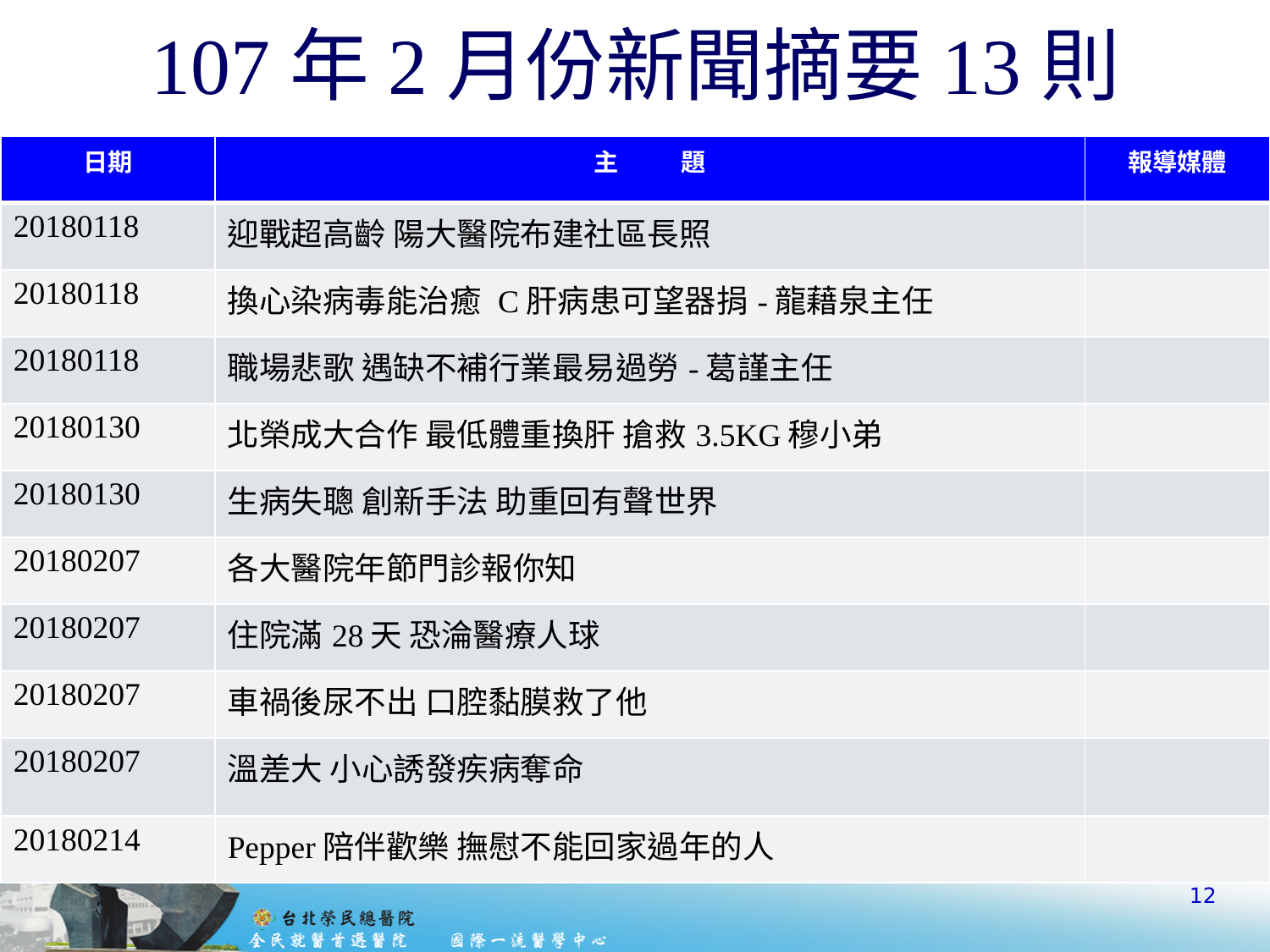

# 107年2月份新聞摘要13則
| 日期 | 主 題 | 報導媒體 |
| --- | --- | --- |
| 20180118 | 迎戰超高齡 陽大醫院布建社區長照 |  |
| 20180118 | 換心染病毒能治癒 C肝病患可望器捐-龍藉泉主任 |  |
| 20180118 | 職場悲歌 遇缺不補行業最易過勞-葛謹主任 |  |
| 20180130 | 北榮成大合作 最低體重換肝 搶救3.5KG穆小弟 |  |
| 20180130 | 生病失聰 創新手法 助重回有聲世界 |  |
| 20180207 | 各大醫院年節門診報你知 |  |
| 20180207 | 住院滿28天 恐淪醫療人球 |  |
| 20180207 | 車禍後尿不出 口腔黏膜救了他 |  |
| 20180207 | 溫差大 小心誘發疾病奪命 |  |
| 20180214 | Pepper陪伴歡樂 撫慰不能回家過年的人 |  |
12